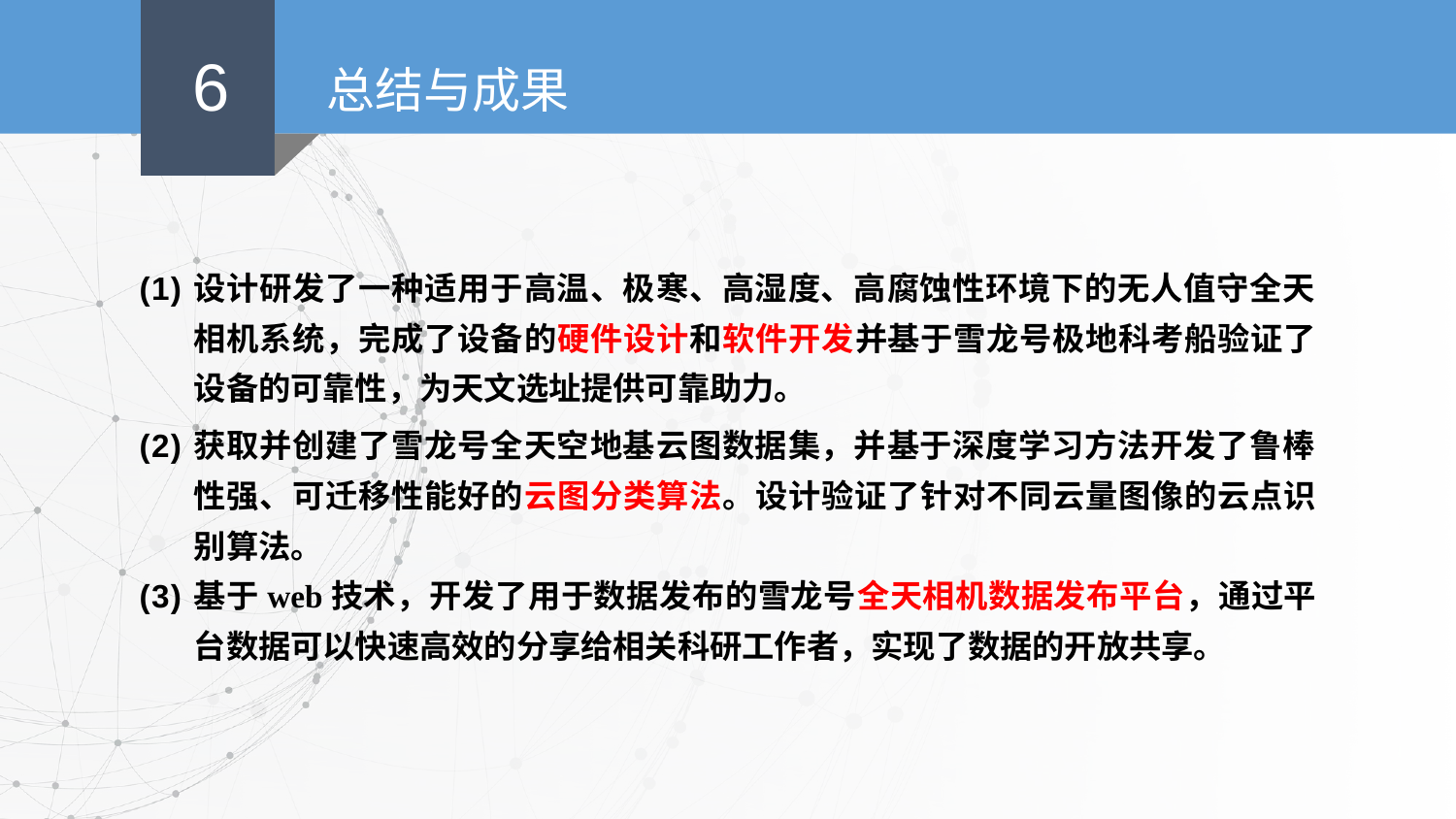

6
总结与成果

设计研发了一种适用于高温、极寒、高湿度、高腐蚀性环境下的无人值守全天相机系统，完成了设备的硬件设计和软件开发并基于雪龙号极地科考船验证了设备的可靠性，为天文选址提供可靠助力。

获取并创建了雪龙号全天空地基云图数据集，并基于深度学习方法开发了鲁棒性强、可迁移性能好的云图分类算法。设计验证了针对不同云量图像的云点识别算法。
基于web技术，开发了用于数据发布的雪龙号全天相机数据发布平台，通过平台数据可以快速高效的分享给相关科研工作者，实现了数据的开放共享。